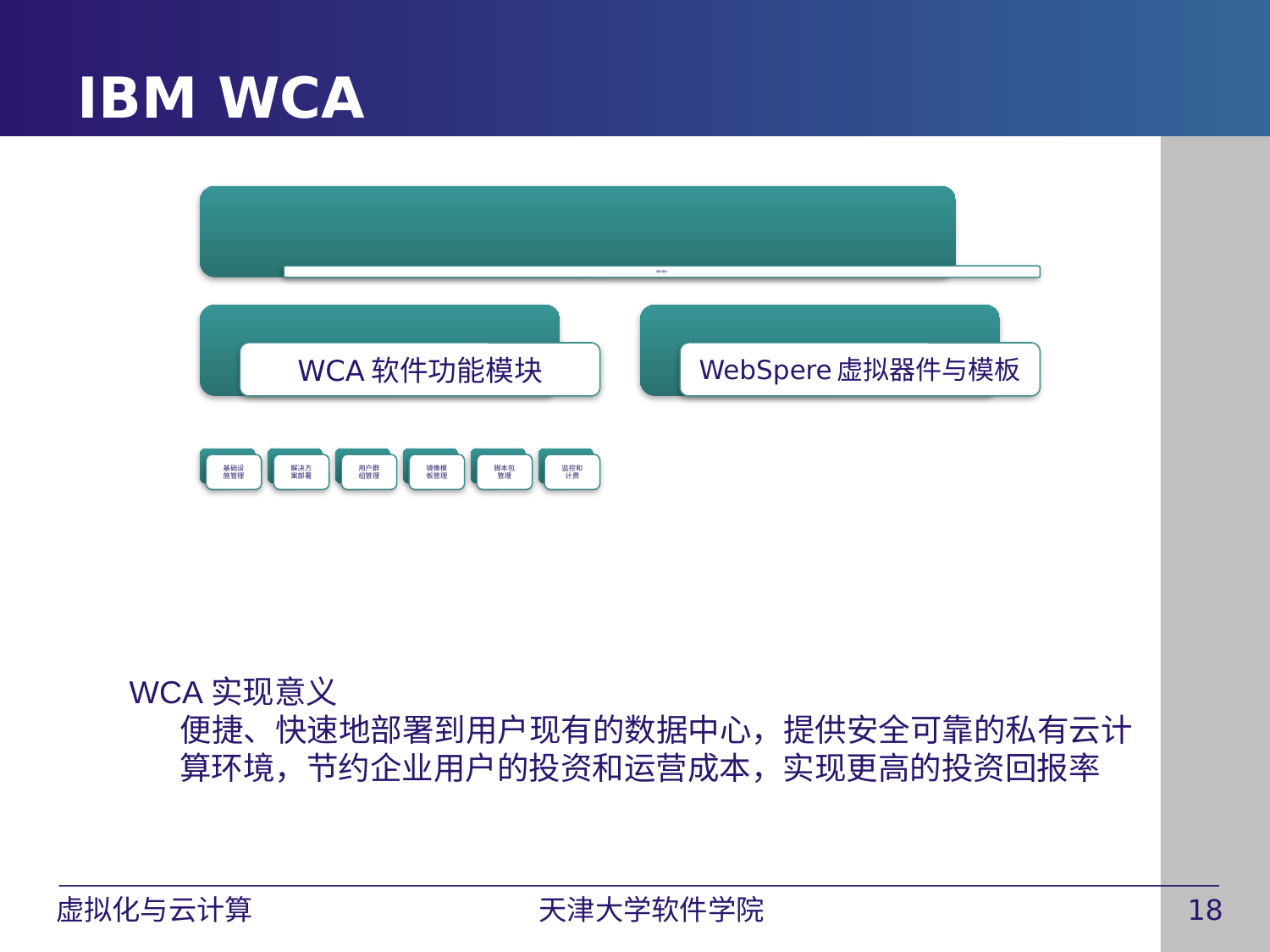

# IBM WCA
硬件器件
WCA软件功能模块
基础设施管理
解决方案部署
WebSpere虚拟器件与模板
用户群组管理
镜像模板管理
脚本包管理
监控和计费
WCA实现意义
      便捷、快速地部署到用户现有的数据中心，提供安全可靠的私有云计             算环境，节约企业用户的投资和运营成本，实现更高的投资回报率